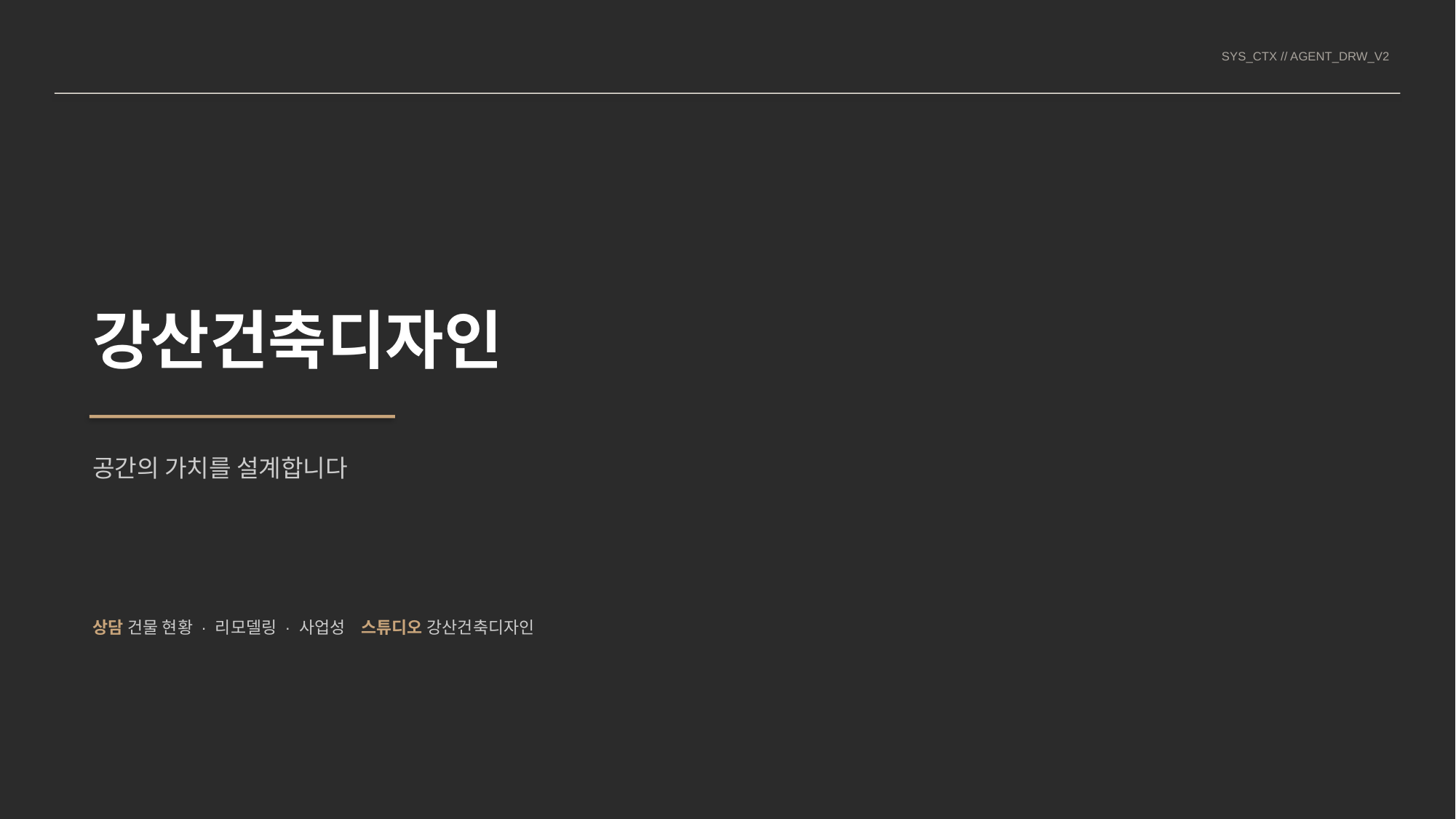

SYS_CTX // AGENT_DRW_V2

강산건축디자인

공간의 가치를 설계합니다
상담 건물 현황 · 리모델링 · 사업성    스튜디오 강산건축디자인